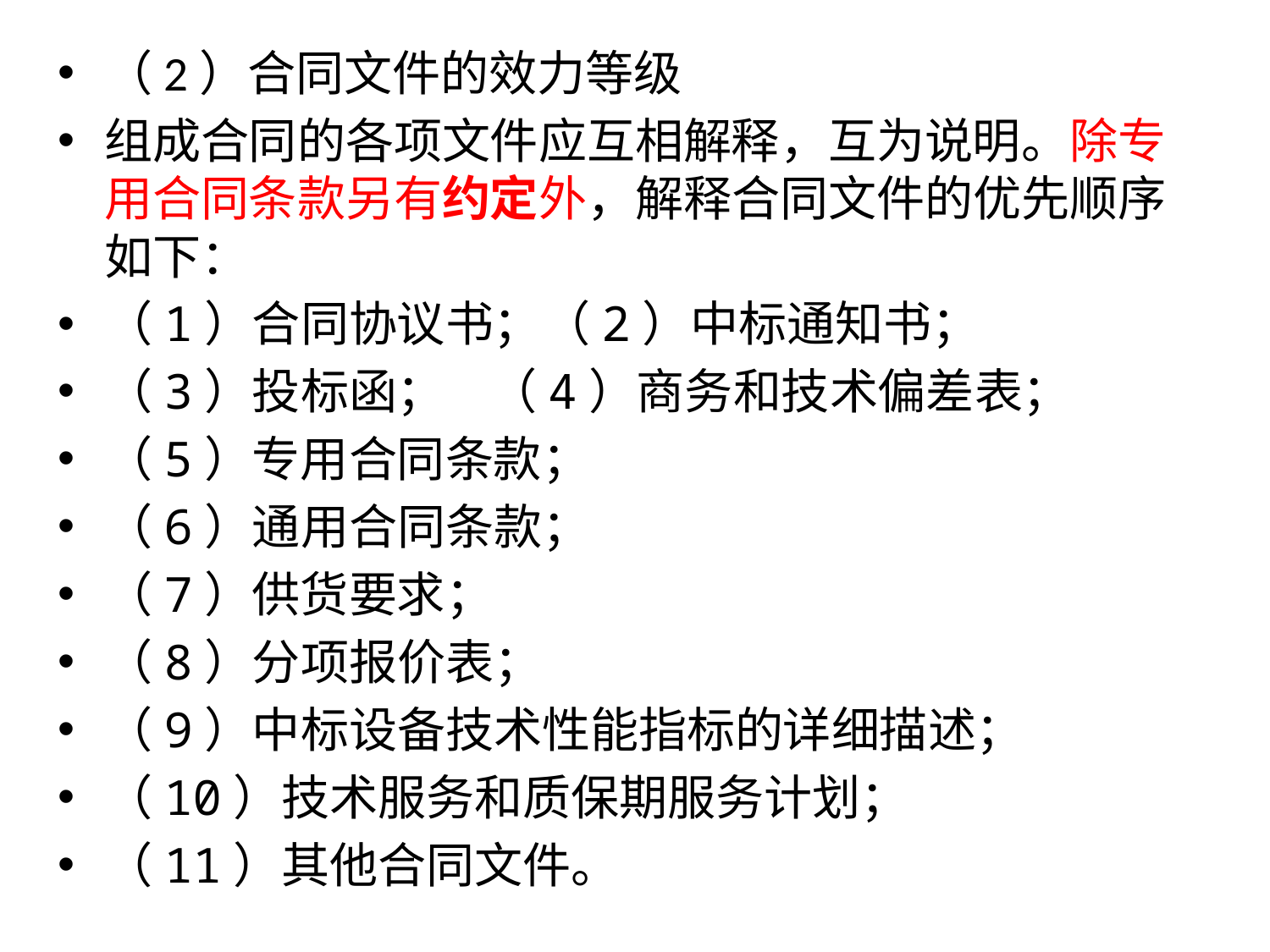

（2）合同文件的效力等级
组成合同的各项文件应互相解释，互为说明。除专用合同条款另有约定外，解释合同文件的优先顺序如下：
（1）合同协议书；（2）中标通知书；
（3）投标函；    （4）商务和技术偏差表；
（5）专用合同条款；
（6）通用合同条款；
（7）供货要求；
（8）分项报价表；
（9）中标设备技术性能指标的详细描述；
（10）技术服务和质保期服务计划；
（11）其他合同文件。